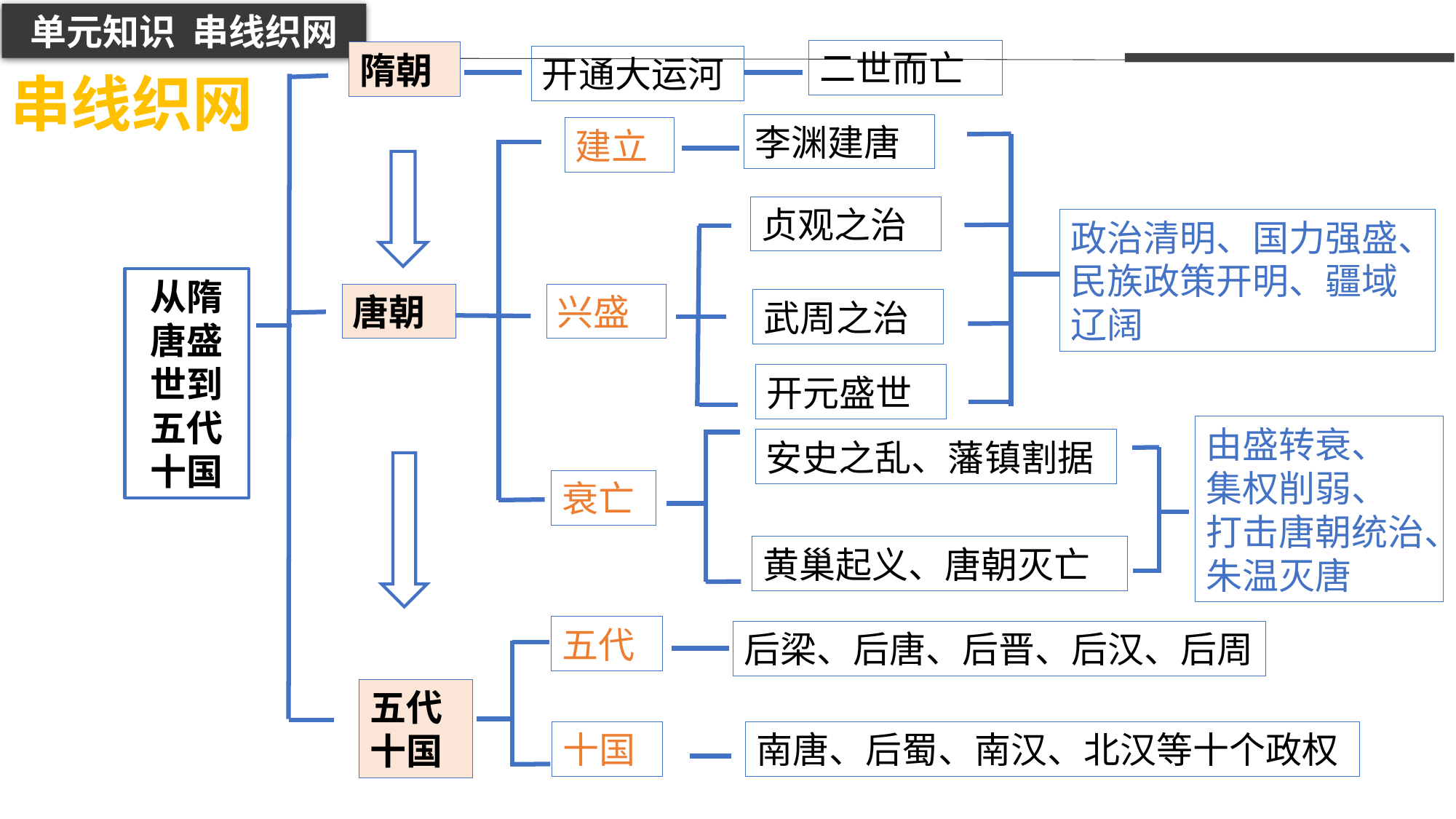

单元知识  串线织网

二世而亡
隋朝
开通大运河
串线织网
李渊建唐
建立

贞观之治
政治清明、国力强盛、
民族政策开明、疆域辽阔
从隋唐盛世到五代十国
唐朝
兴盛
武周之治
开元盛世
由盛转衰、
集权削弱、
打击唐朝统治、朱温灭唐
安史之乱、藩镇割据

衰亡
黄巢起义、唐朝灭亡
五代
后梁、后唐、后晋、后汉、后周
五代十国
十国
南唐、后蜀、南汉、北汉等十个政权